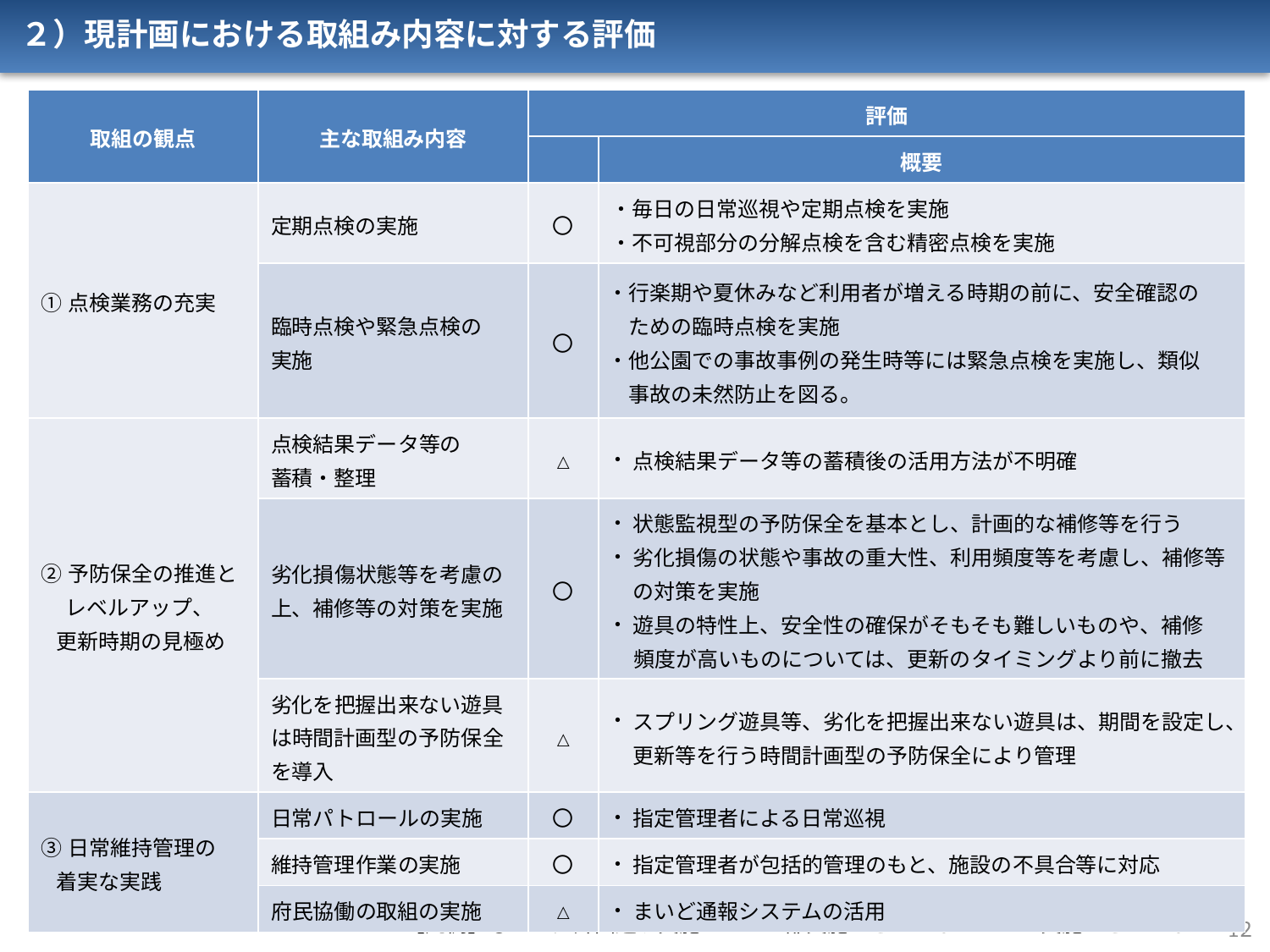

２）現計画における取組み内容に対する評価
| 取組の観点 | 主な取組み内容 | 評価 |  |
| --- | --- | --- | --- |
|  |  |  | 概要 |
| ①点検業務の充実 | 定期点検の実施 | 〇 | ・毎日の日常巡視や定期点検を実施 ・不可視部分の分解点検を含む精密点検を実施 |
|  | 臨時点検や緊急点検の 実施 | 〇 | ・行楽期や夏休みなど利用者が増える時期の前に、安全確認の 　ための臨時点検を実施 ・他公園での事故事例の発生時等には緊急点検を実施し、類似 　事故の未然防止を図る。 |
| ②予防保全の推進とレベルアップ、 更新時期の見極め | 点検結果データ等の 蓄積・整理 | △ | 点検結果データ等の蓄積後の活用方法が不明確 |
|  | 劣化損傷状態等を考慮の上、補修等の対策を実施 | 〇 | 状態監視型の予防保全を基本とし、計画的な補修等を行う 劣化損傷の状態や事故の重大性、利用頻度等を考慮し、補修等の対策を実施 遊具の特性上、安全性の確保がそもそも難しいものや、補修 　 頻度が高いものについては、更新のタイミングより前に撤去 |
|  | 劣化を把握出来ない遊具は時間計画型の予防保全を導入 | △ | スプリング遊具等、劣化を把握出来ない遊具は、期間を設定し、更新等を行う時間計画型の予防保全により管理 |
| ③日常維持管理の 着実な実践 | 日常パトロールの実施 | 〇 | 指定管理者による日常巡視 |
|  | 維持管理作業の実施 | 〇 | 指定管理者が包括的管理のもと、施設の不具合等に対応 |
|  | 府民協働の取組の実施 | △ | まいど通報システムの活用 |
【凡例】〇：ほぼ計画通り実施　△：一部実施できていない　×：実施できていない
12